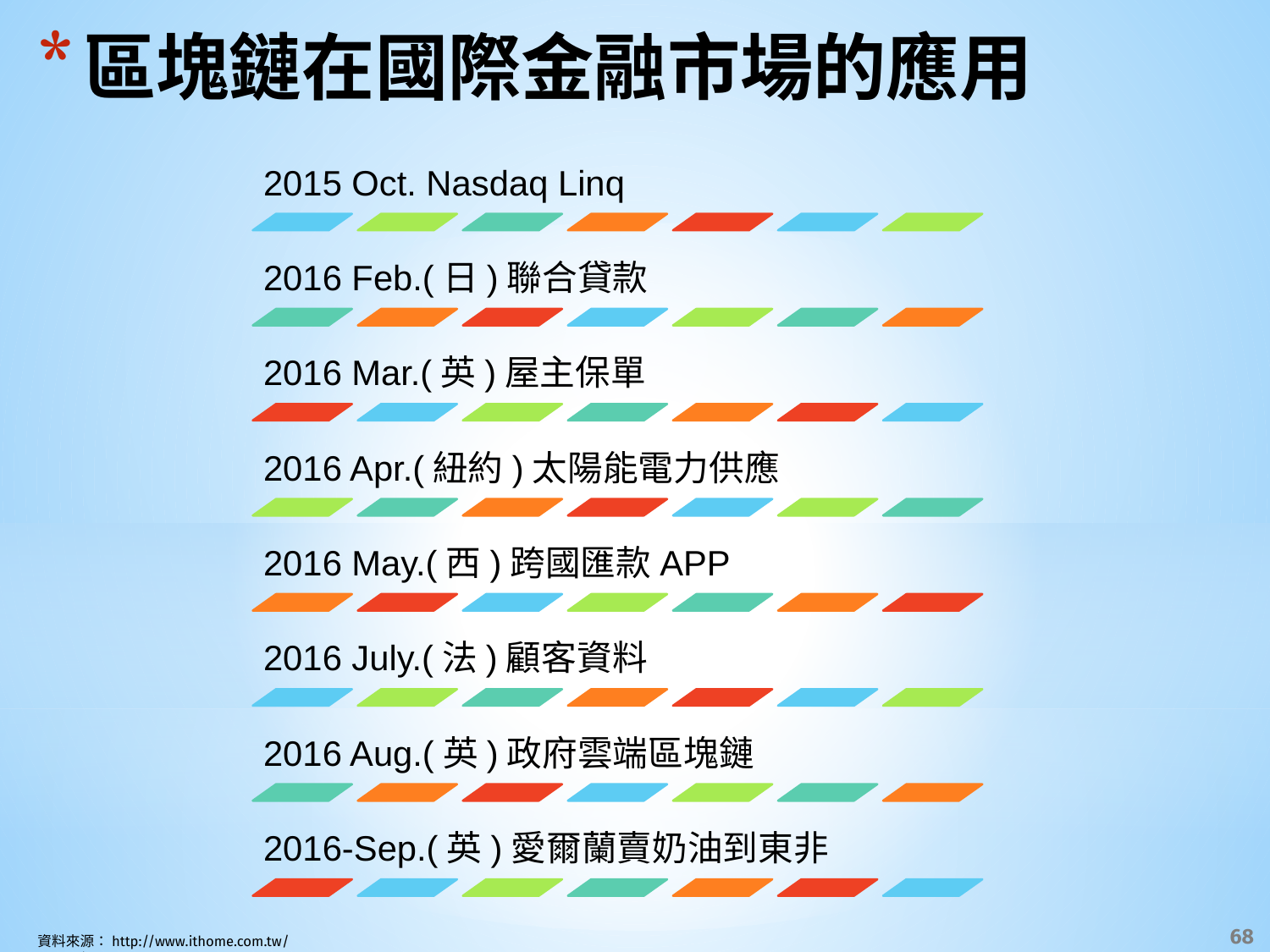

# 區塊鏈在國際金融市場的應用

2015 Oct. Nasdaq Linq

2016 Feb.(日)聯合貸款

2016 Mar.(英)屋主保單

2016 Apr.(紐約)太陽能電力供應

2016 May.(西)跨國匯款APP

2016 July.(法)顧客資料

2016 Aug.(英)政府雲端區塊鏈

2016-Sep.(英)愛爾蘭賣奶油到東非

68
資料來源：http://www.ithome.com.tw/article/105368